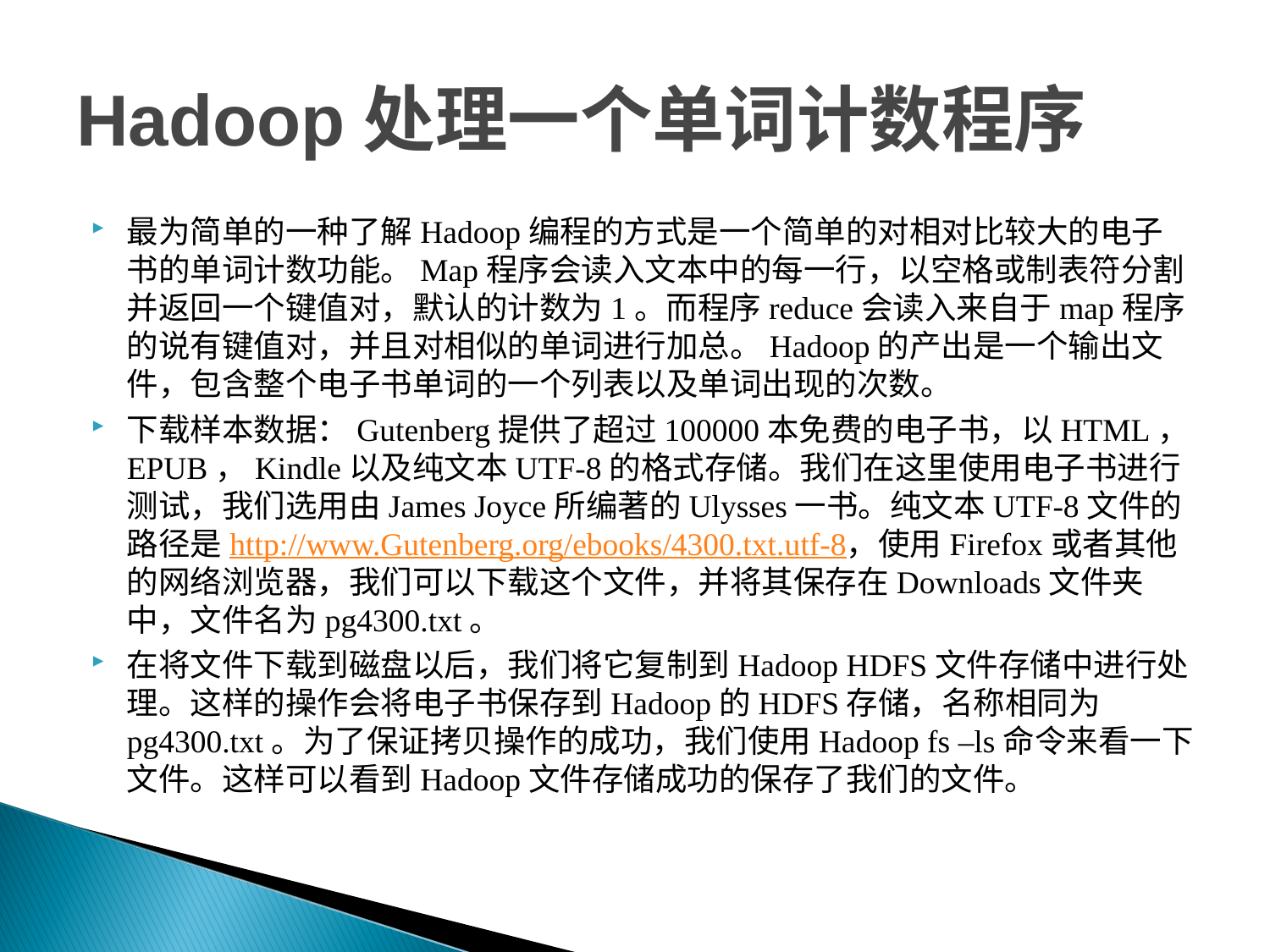

# Hadoop处理一个单词计数程序
最为简单的一种了解Hadoop编程的方式是一个简单的对相对比较大的电子书的单词计数功能。Map程序会读入文本中的每一行，以空格或制表符分割并返回一个键值对，默认的计数为1。而程序reduce会读入来自于map程序的说有键值对，并且对相似的单词进行加总。Hadoop的产出是一个输出文件，包含整个电子书单词的一个列表以及单词出现的次数。
下载样本数据：Gutenberg提供了超过100000本免费的电子书，以HTML，EPUB，Kindle以及纯文本UTF-8的格式存储。我们在这里使用电子书进行测试，我们选用由James Joyce所编著的Ulysses一书。纯文本UTF-8文件的路径是http://www.Gutenberg.org/ebooks/4300.txt.utf-8，使用Firefox或者其他的网络浏览器，我们可以下载这个文件，并将其保存在Downloads文件夹中，文件名为pg4300.txt。
在将文件下载到磁盘以后，我们将它复制到Hadoop HDFS文件存储中进行处理。这样的操作会将电子书保存到Hadoop的HDFS存储，名称相同为pg4300.txt。为了保证拷贝操作的成功，我们使用Hadoop fs –ls命令来看一下文件。这样可以看到Hadoop文件存储成功的保存了我们的文件。